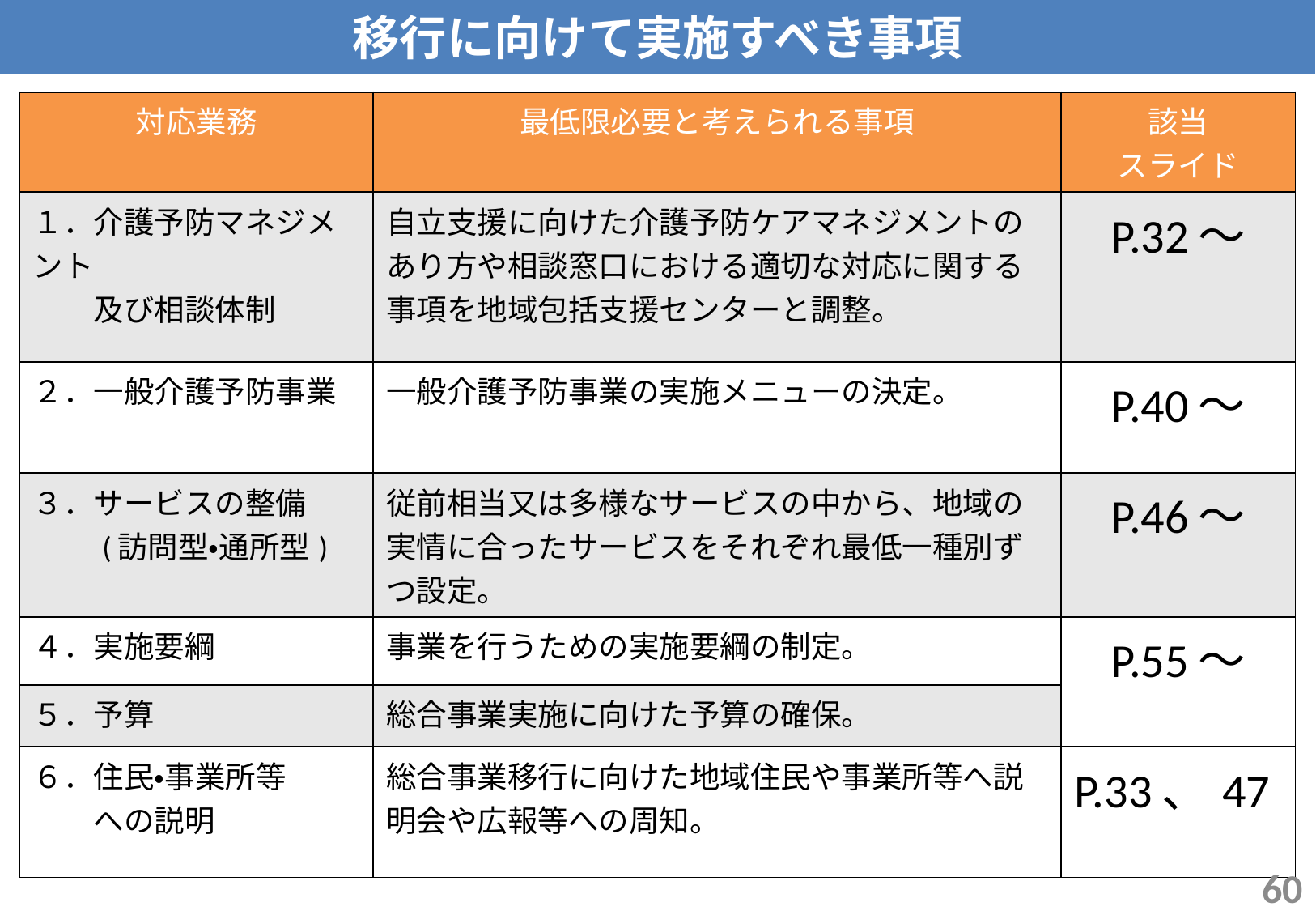

移行に向けて実施すべき事項
| 対応業務 | 最低限必要と考えられる事項 | 該当 スライド |
| --- | --- | --- |
| １．介護予防マネジメント　　 　　及び相談体制 | 自立支援に向けた介護予防ケアマネジメントのあり方や相談窓口における適切な対応に関する事項を地域包括支援センターと調整。 | P.32～ |
| ２．一般介護予防事業 | 一般介護予防事業の実施メニューの決定。 | P.40～ |
| ３．サービスの整備 　　(訪問型・通所型) | 従前相当又は多様なサービスの中から、地域の実情に合ったサービスをそれぞれ最低一種別ずつ設定。 | P.46～ |
| ４．実施要綱 | 事業を行うための実施要綱の制定。 | P.55～ |
| ５．予算 | 総合事業実施に向けた予算の確保。 |  |
| ６．住民・事業所等 　　への説明 | 総合事業移行に向けた地域住民や事業所等へ説明会や広報等への周知。 | P.33、47 |
60